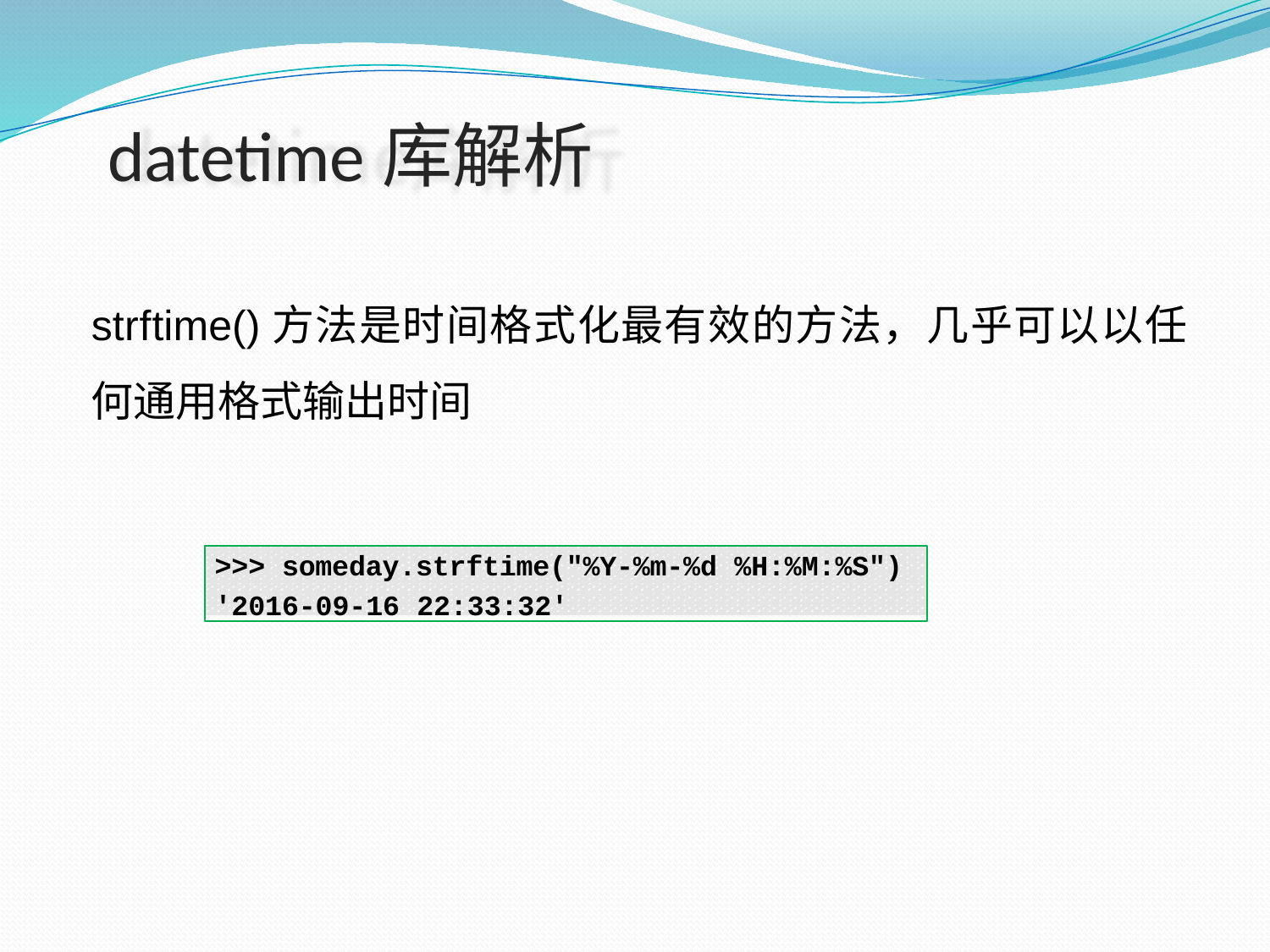

# datetime库解析
strftime()方法是时间格式化最有效的方法，几乎可以以任 何通用格式输出时间

>>> someday.strftime("%Y-%m-%d %H:%M:%S")
'2016-09-16 22:33:32'